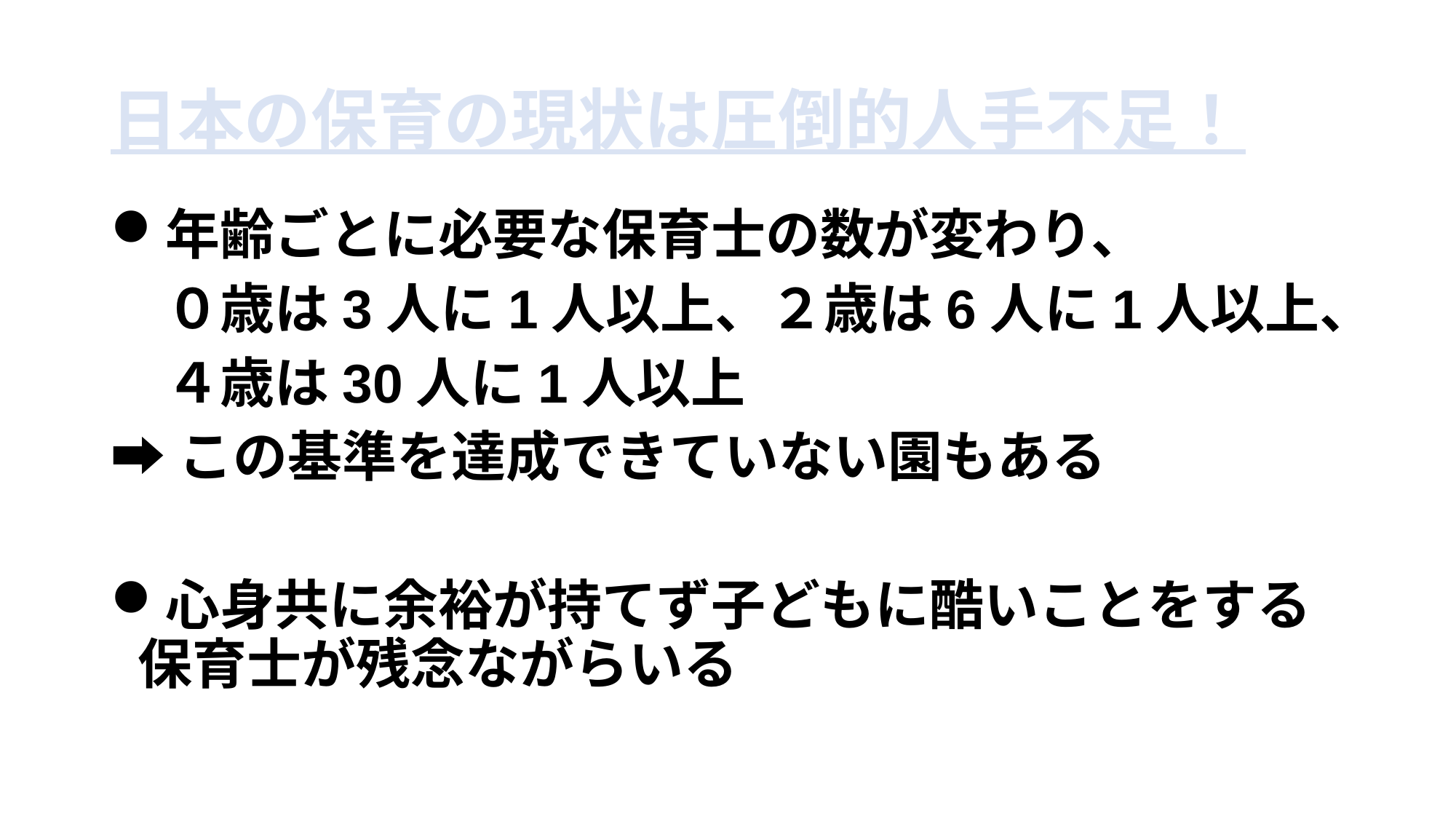

# 日本の保育の現状は圧倒的人手不足！
年齢ごとに必要な保育士の数が変わり、
　０歳は3人に1人以上、２歳は6人に1人以上、
　４歳は30人に1人以上
➡︎この基準を達成できていない園もある

心身共に余裕が持てず子どもに酷いことをする保育士が残念ながらいる